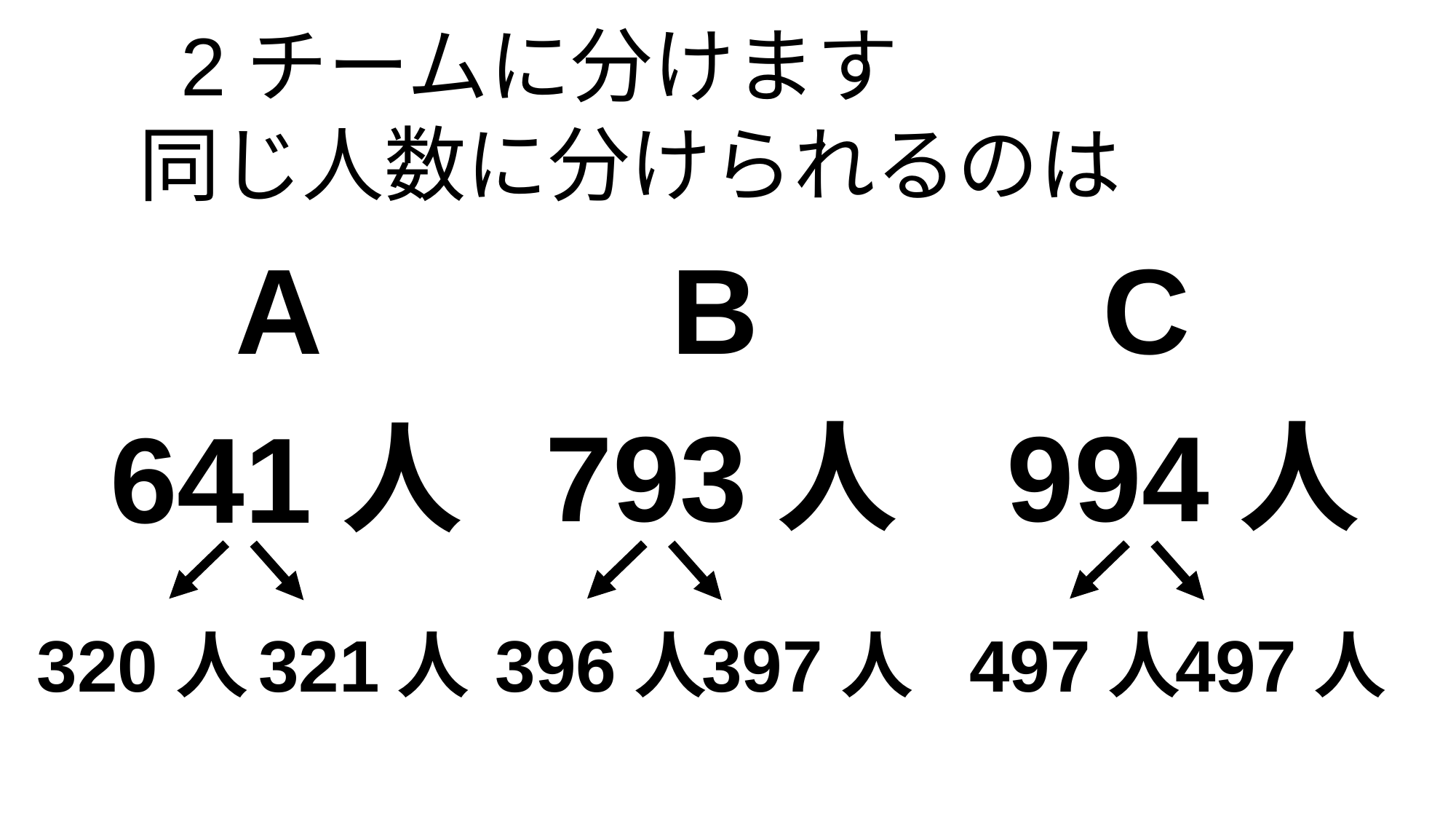

2チームに分けます
同じ人数に分けられるのは
A
B
C
994人
793人
641人
321人
397人
497人
497人
320人
396人